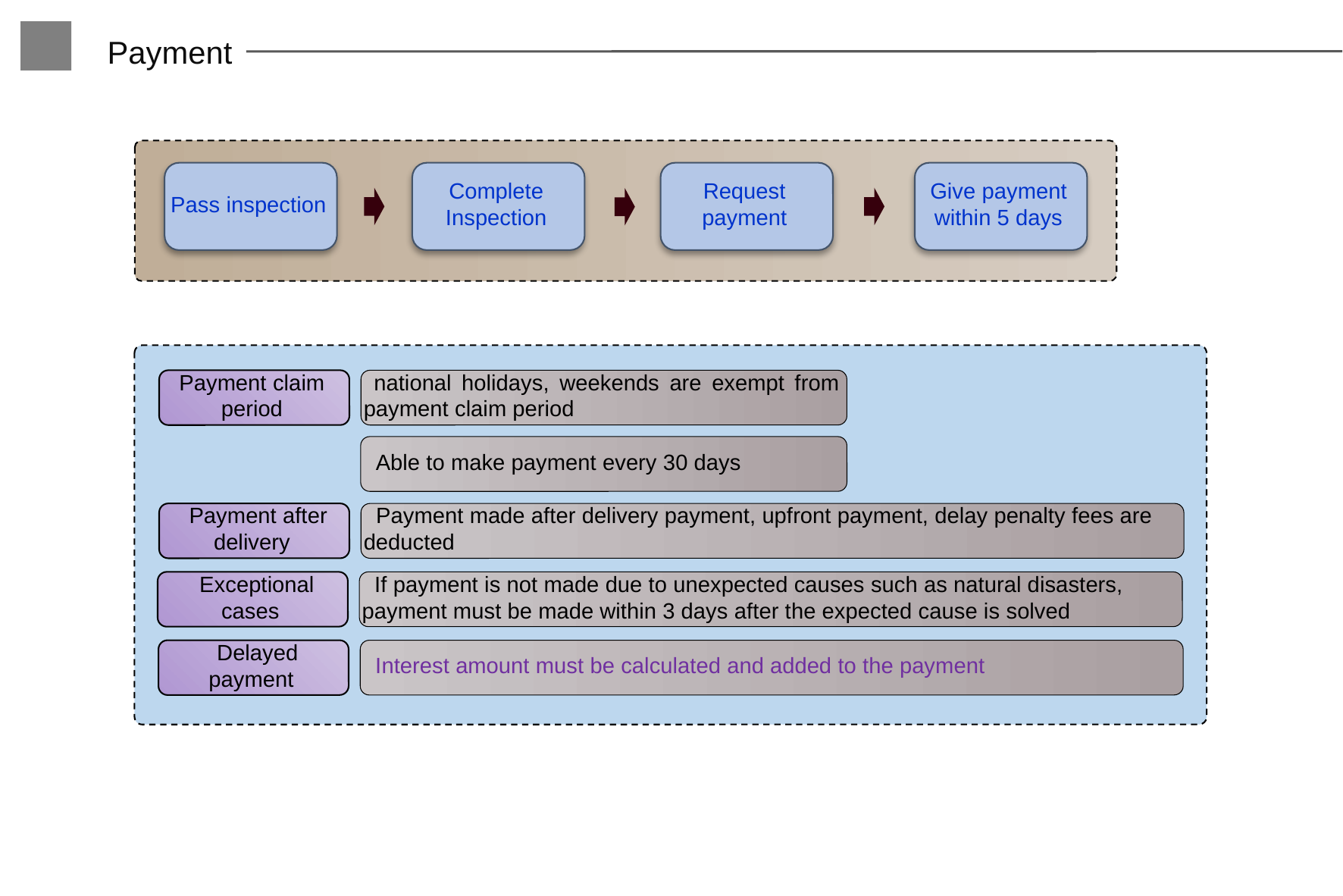

Payment

Pass inspection
Complete Inspection
Request payment
Give payment within 5 days

Payment claim period
 national holidays, weekends are exempt from payment claim period
  기성대가
  Able to make payment every 30 days
  Payment after delivery
  Payment made after delivery payment, upfront payment, delay penalty fees are deducted
  Exceptional cases
  If payment is not made due to unexpected causes such as natural disasters, payment must be made within 3 days after the expected cause is solved
  Delayed payment
  Interest amount must be calculated and added to the payment